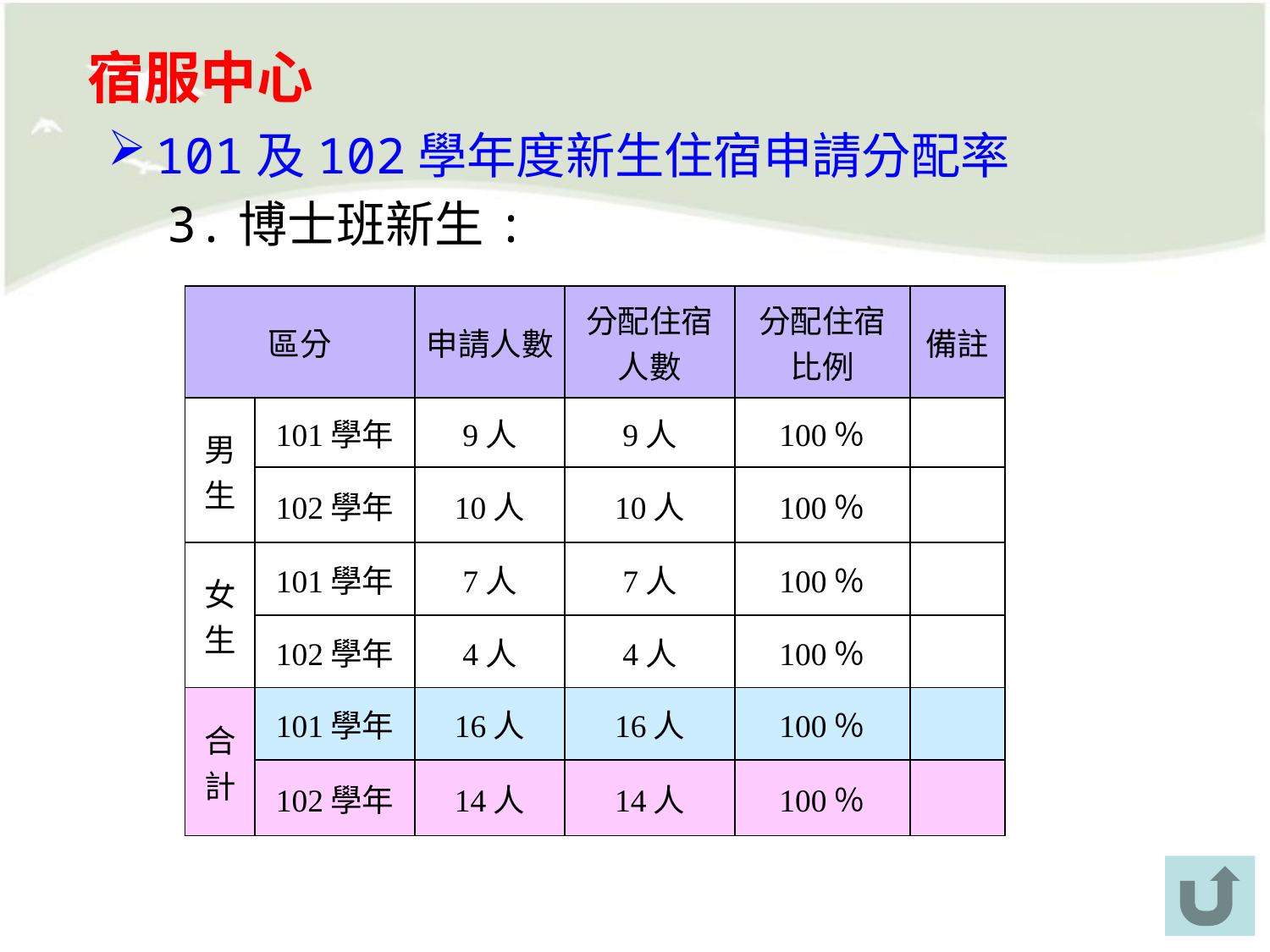

宿服中心
101及102學年度新生住宿申請分配率
  3.博士班新生:

| 區分 |  | 申請人數 | 分配住宿 人數 | 分配住宿 比例 | 備註 |
| --- | --- | --- | --- | --- | --- |
| 男 生 | 101學年 | 9人 | 9人 | 100％ |  |
|  | 102學年 | 10人 | 10人 | 100％ |  |
| 女 生 | 101學年 | 7人 | 7人 | 100％ |  |
|  | 102學年 | 4人 | 4人 | 100％ |  |
| 合 計 | 101學年 | 16人 | 16人 | 100％ |  |
|  | 102學年 | 14人 | 14人 | 100％ |  |